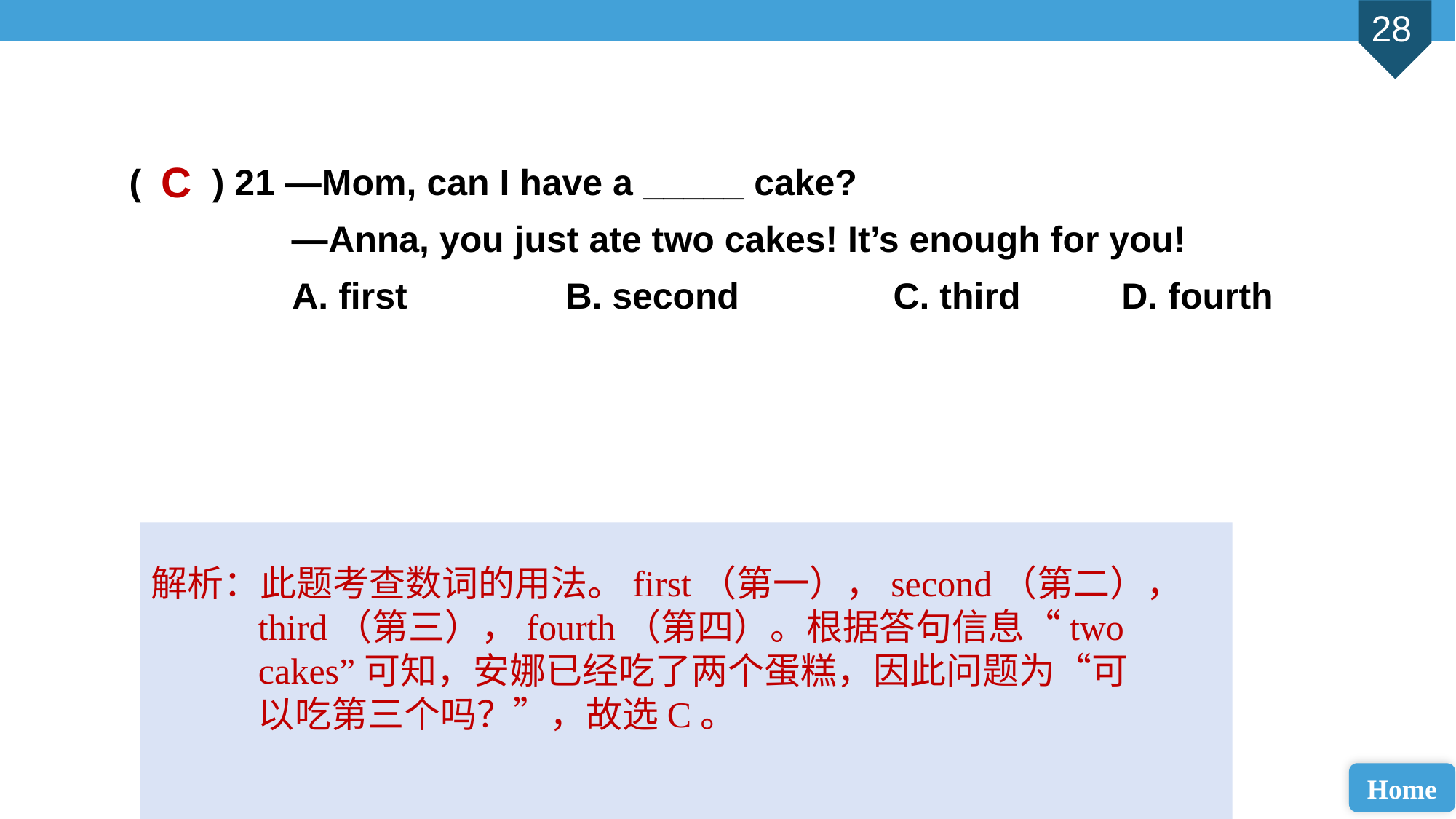

(       ) 21 —Mom, can I have a _____ cake?
                —Anna, you just ate two cakes! It’s enough for you!
                A. first 		B. second 		C. third	 D. fourth
C

解析：此题考查数词的用法。first（第一），second（第二），third（第三），fourth（第四）。根据答句信息“two cakes”可知，安娜已经吃了两个蛋糕，因此问题为“可以吃第三个吗？”，故选C。